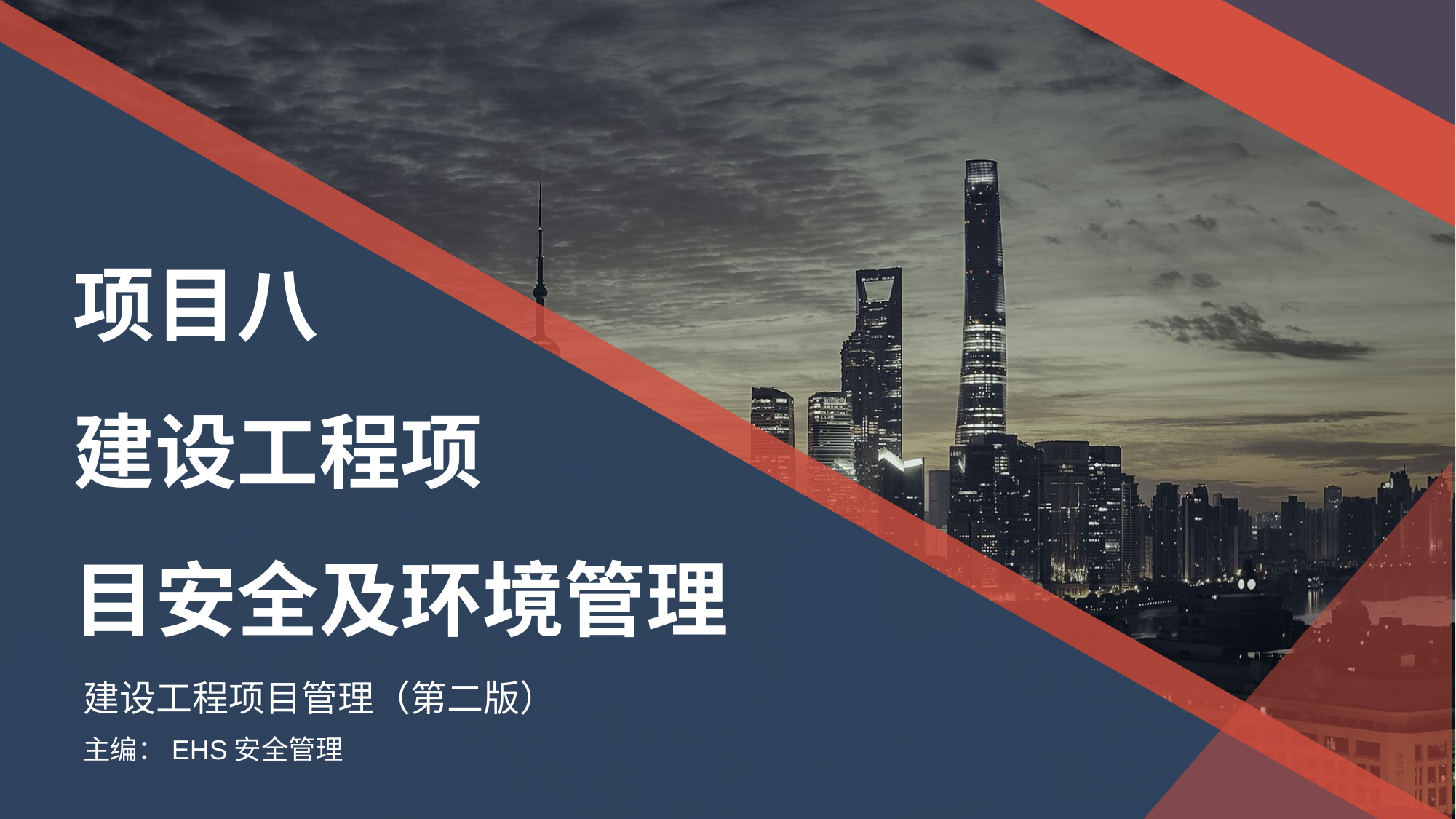

项目八
建设工程项
目安全及环境管理

建设工程项目管理（第二版）
主编：EHS安全管理